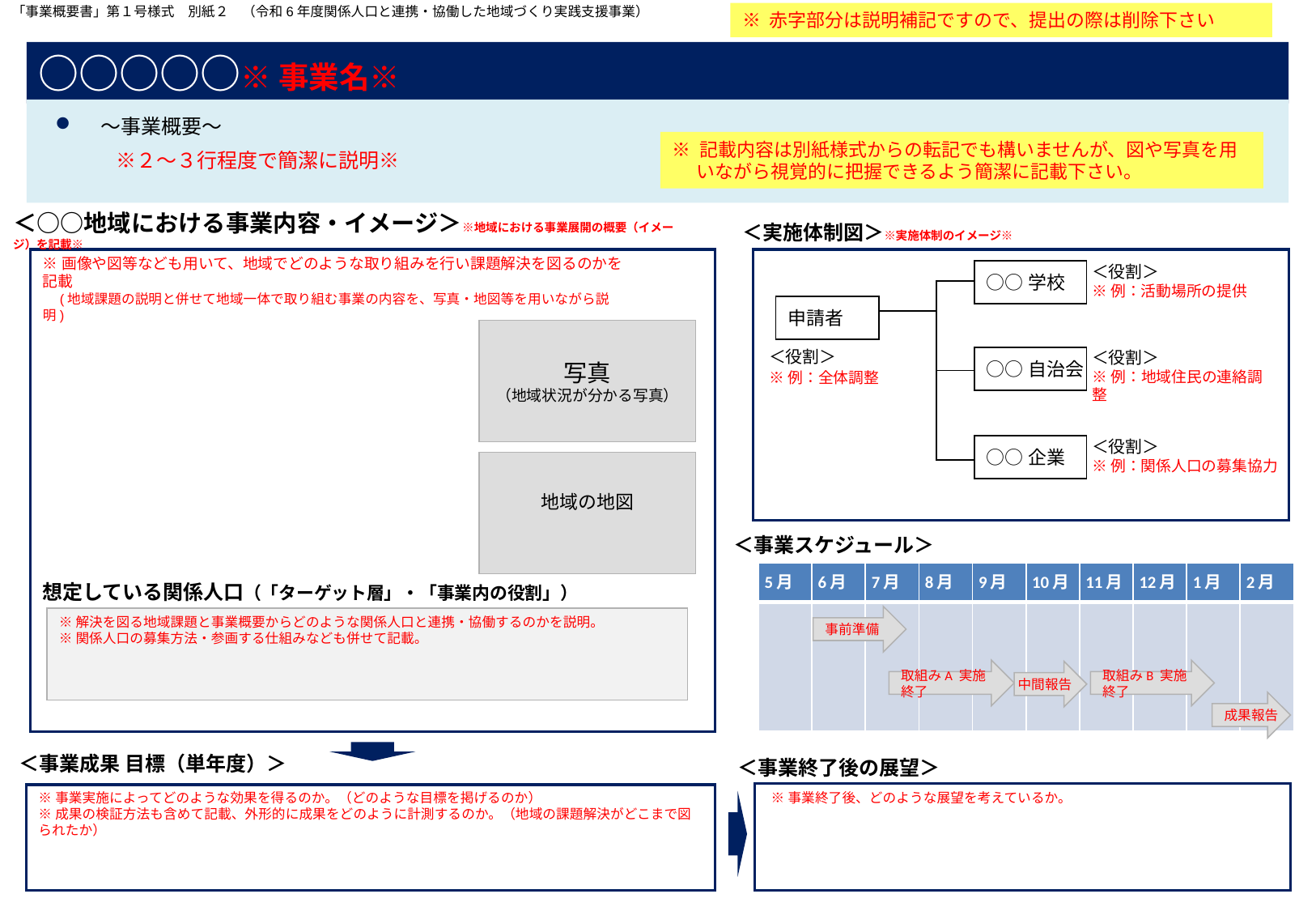

「事業概要書」第１号様式　別紙２　（令和6年度関係人口と連携・協働した地域づくり実践支援事業）
※ 赤字部分は説明補記ですので、提出の際は削除下さい
# ○○○○○※事業名※
～事業概要～
　　　※２～３行程度で簡潔に説明※

※ 記載内容は別紙様式からの転記でも構いませんが、図や写真を用いながら視覚的に把握できるよう簡潔に記載下さい。
＜○○地域における事業内容・イメージ＞※地域における事業展開の概要（イメージ）を記載※
＜実施体制図＞※実施体制のイメージ※

※画像や図等なども用いて、地域でどのような取り組みを行い課題解決を図るのかを記載
　(地域課題の説明と併せて地域一体で取り組む事業の内容を、写真・地図等を用いながら説明)

＜役割＞
※例：活動場所の提供
○○学校
申請者
写真
（地域状況が分かる写真）
＜役割＞
※例：全体調整
＜役割＞
※例：地域住民の連絡調整
○○自治会
＜役割＞
※例：関係人口の募集協力

○○企業
地域の地図

＜事業スケジュール＞
| 5月 | 6月 | 7月 | 8月 | 9月 | 10月 | 11月 | 12月 | 1月 | 2月 |
| --- | --- | --- | --- | --- | --- | --- | --- | --- | --- |
|  |  |  |  |  |  |  |  |  |  |
想定している関係人口（「ターゲット層」・「事業内の役割」）
事前準備
※解決を図る地域課題と事業概要からどのような関係人口と連携・協働するのかを説明。
※関係人口の募集方法・参画する仕組みなども併せて記載。
取組みB 実施
終了
取組みA 実施
終了
中間報告
成果報告

＜事業成果 目標（単年度）＞
＜事業終了後の展望＞
※事業実施によってどのような効果を得るのか。（どのような目標を掲げるのか）
※成果の検証方法も含めて記載、外形的に成果をどのように計測するのか。（地域の課題解決がどこまで図られたか）

※事業終了後、どのような展望を考えているか。